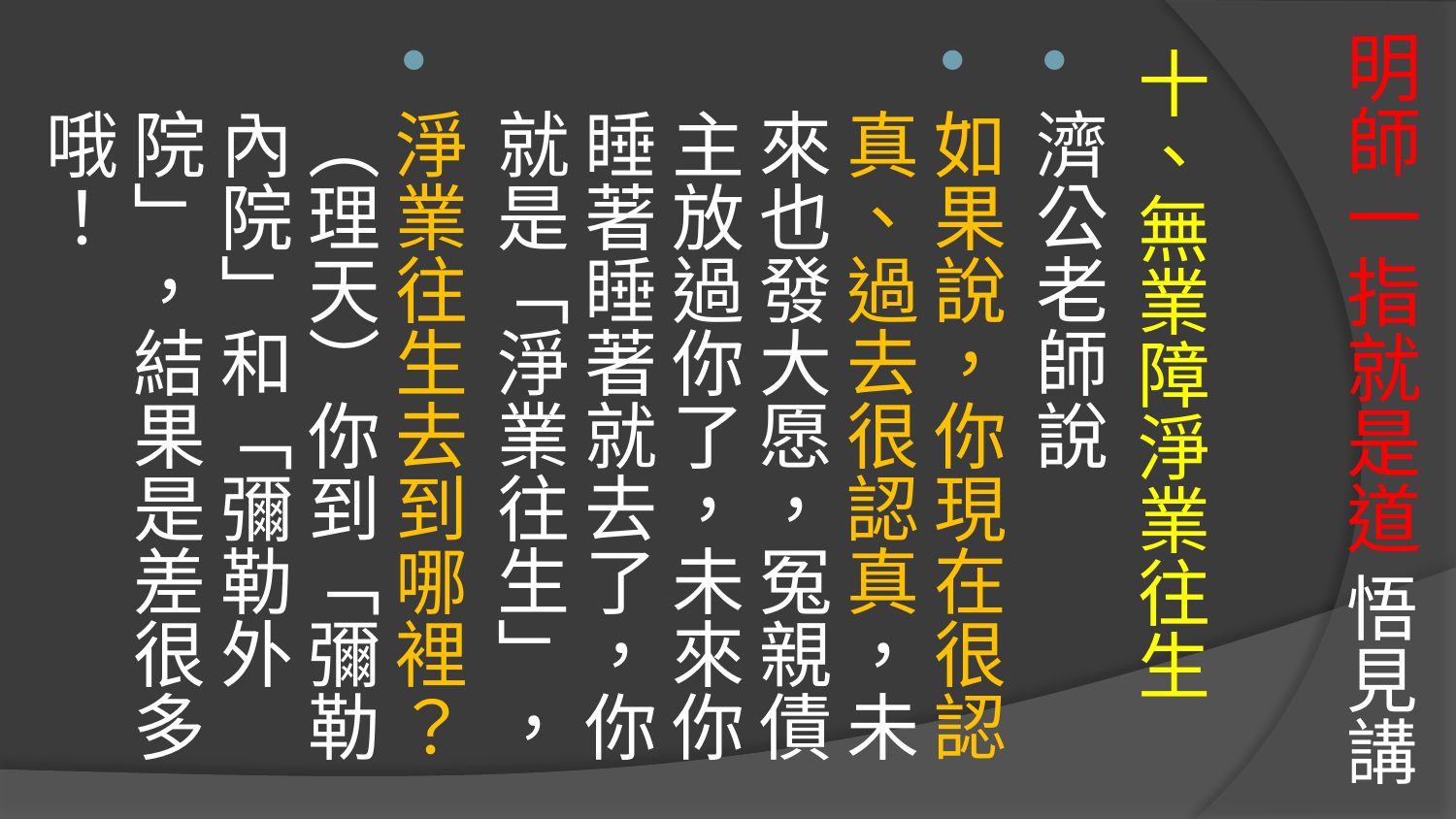

# 明師一指就是道 悟見講
十、無業障淨業往生
濟公老師說
如果說，你現在很認真、過去很認真，未來也發大愿，冤親債主放過你了，未來你睡著睡著就去了，你就是「淨業往生」，
淨業往生去到哪裡？（理天）你到「彌勒內院」和「彌勒外院」，結果是差很多哦！